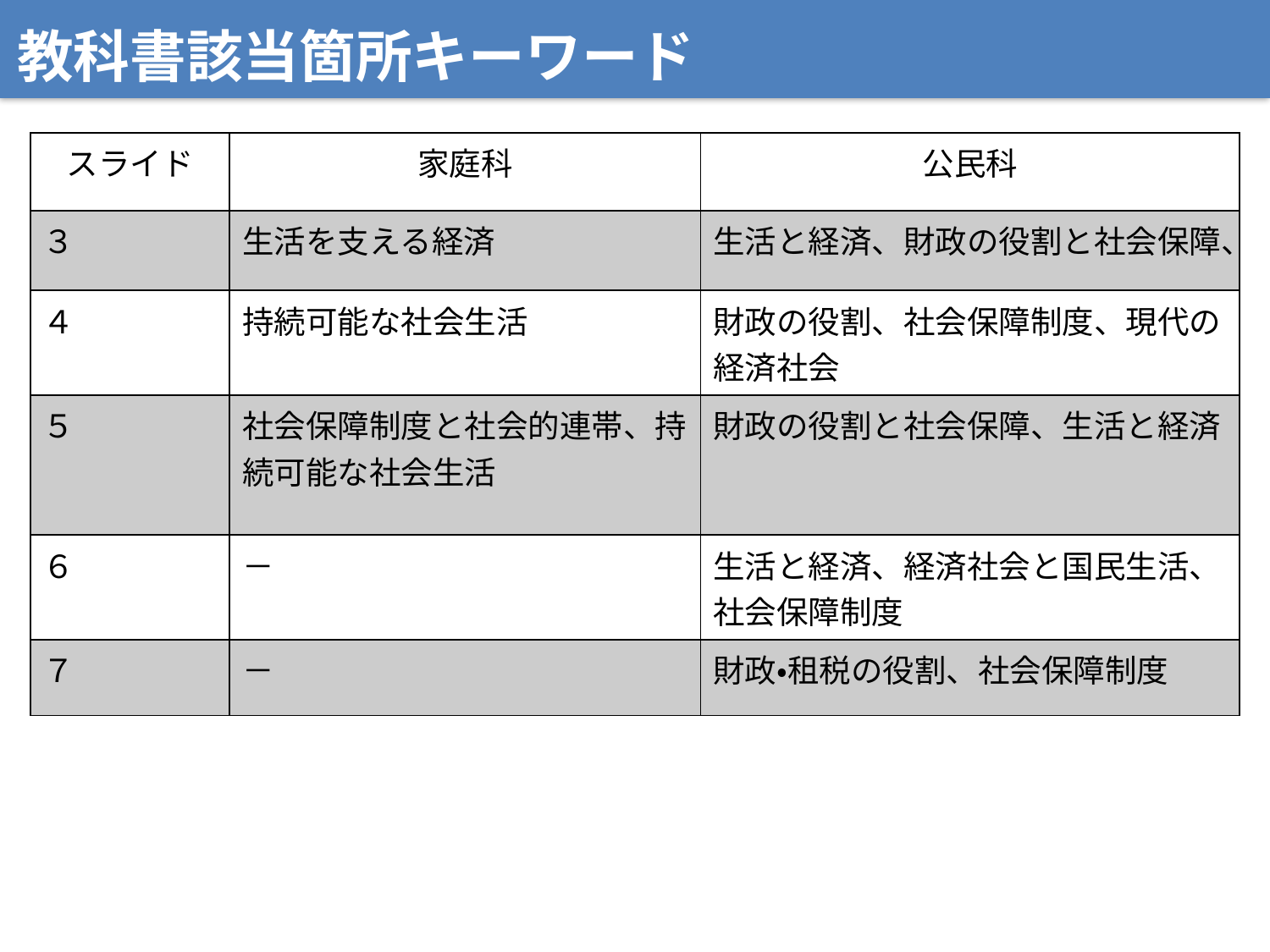

教科書該当箇所キーワード
| スライド | 家庭科 | 公民科 |
| --- | --- | --- |
| ３ | 生活を支える経済 | 生活と経済、財政の役割と社会保障、 |
| ４ | 持続可能な社会生活 | 財政の役割、社会保障制度、現代の経済社会 |
| ５ | 社会保障制度と社会的連帯、持続可能な社会生活 | 財政の役割と社会保障、生活と経済 |
| ６ | － | 生活と経済、経済社会と国民生活、社会保障制度 |
| ７ | － | 財政・租税の役割、社会保障制度 |